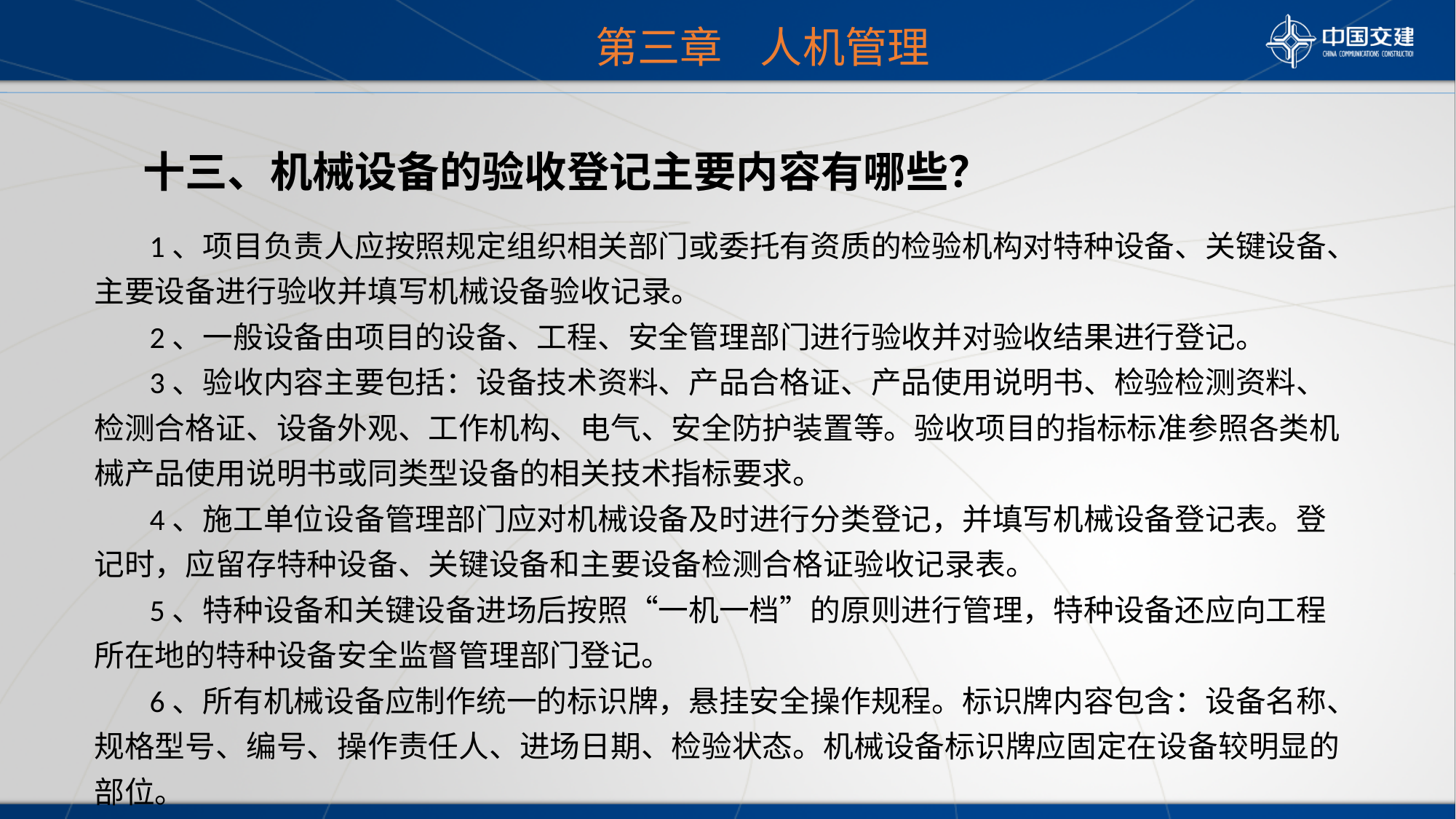

第三章    人机管理
    十三、机械设备的验收登记主要内容有哪些？
        1、项目负责人应按照规定组织相关部门或委托有资质的检验机构对特种设备、关键设备、主要设备进行验收并填写机械设备验收记录。
        2、一般设备由项目的设备、工程、安全管理部门进行验收并对验收结果进行登记。
        3、验收内容主要包括：设备技术资料、产品合格证、产品使用说明书、检验检测资料、检测合格证、设备外观、工作机构、电气、安全防护装置等。验收项目的指标标准参照各类机械产品使用说明书或同类型设备的相关技术指标要求。
        4、施工单位设备管理部门应对机械设备及时进行分类登记，并填写机械设备登记表。登记时，应留存特种设备、关键设备和主要设备检测合格证验收记录表。
        5、特种设备和关键设备进场后按照“一机一档”的原则进行管理，特种设备还应向工程所在地的特种设备安全监督管理部门登记。
        6、所有机械设备应制作统一的标识牌，悬挂安全操作规程。标识牌内容包含：设备名称、规格型号、编号、操作责任人、进场日期、检验状态。机械设备标识牌应固定在设备较明显的部位。